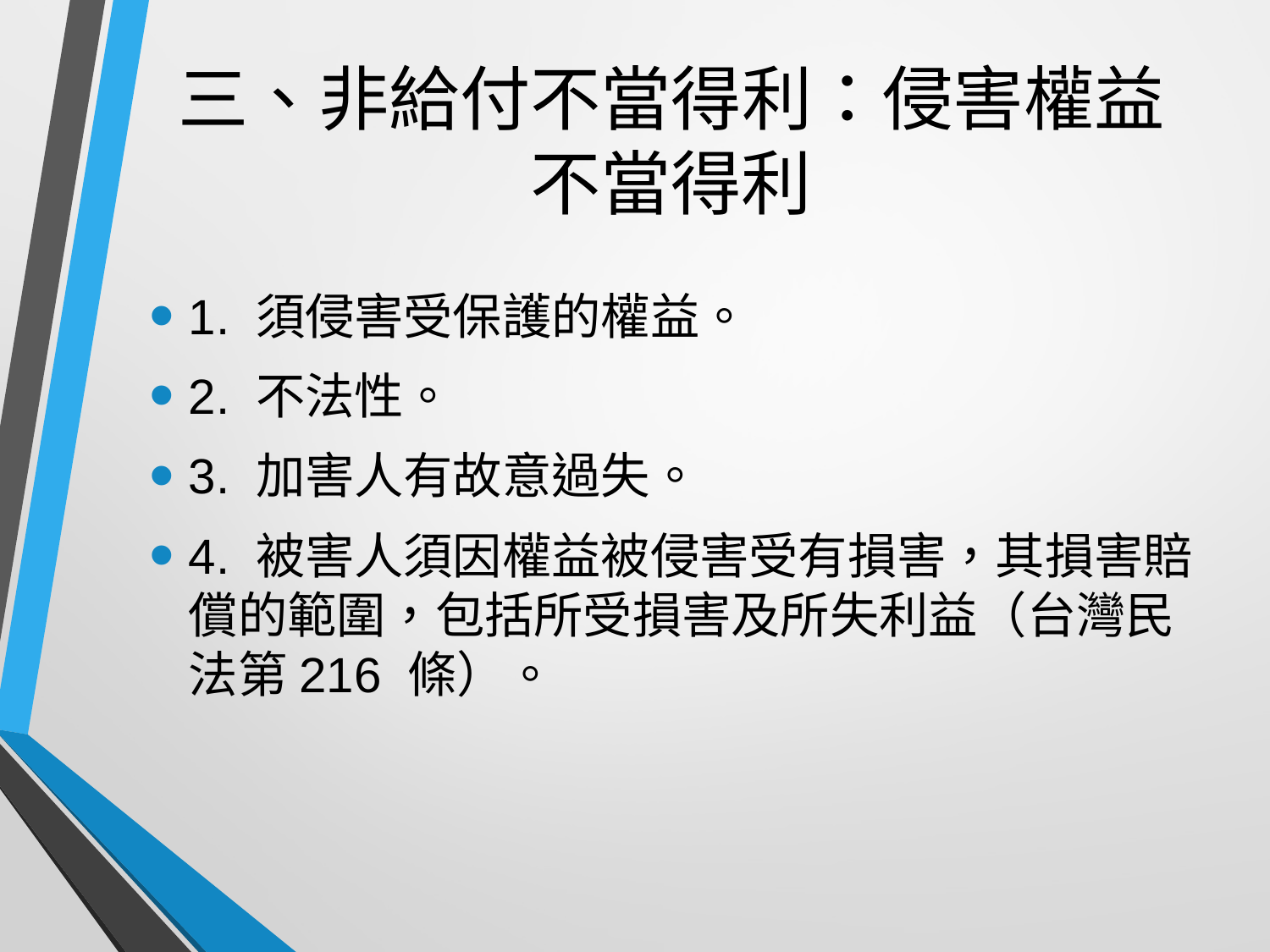

# 三、非給付不當得利：侵害權益不當得利
1. 須侵害受保護的權益。
2. 不法性。
3. 加害人有故意過失。
4. 被害人須因權益被侵害受有損害，其損害賠償的範圍，包括所受損害及所失利益（台灣民法第216 條）。